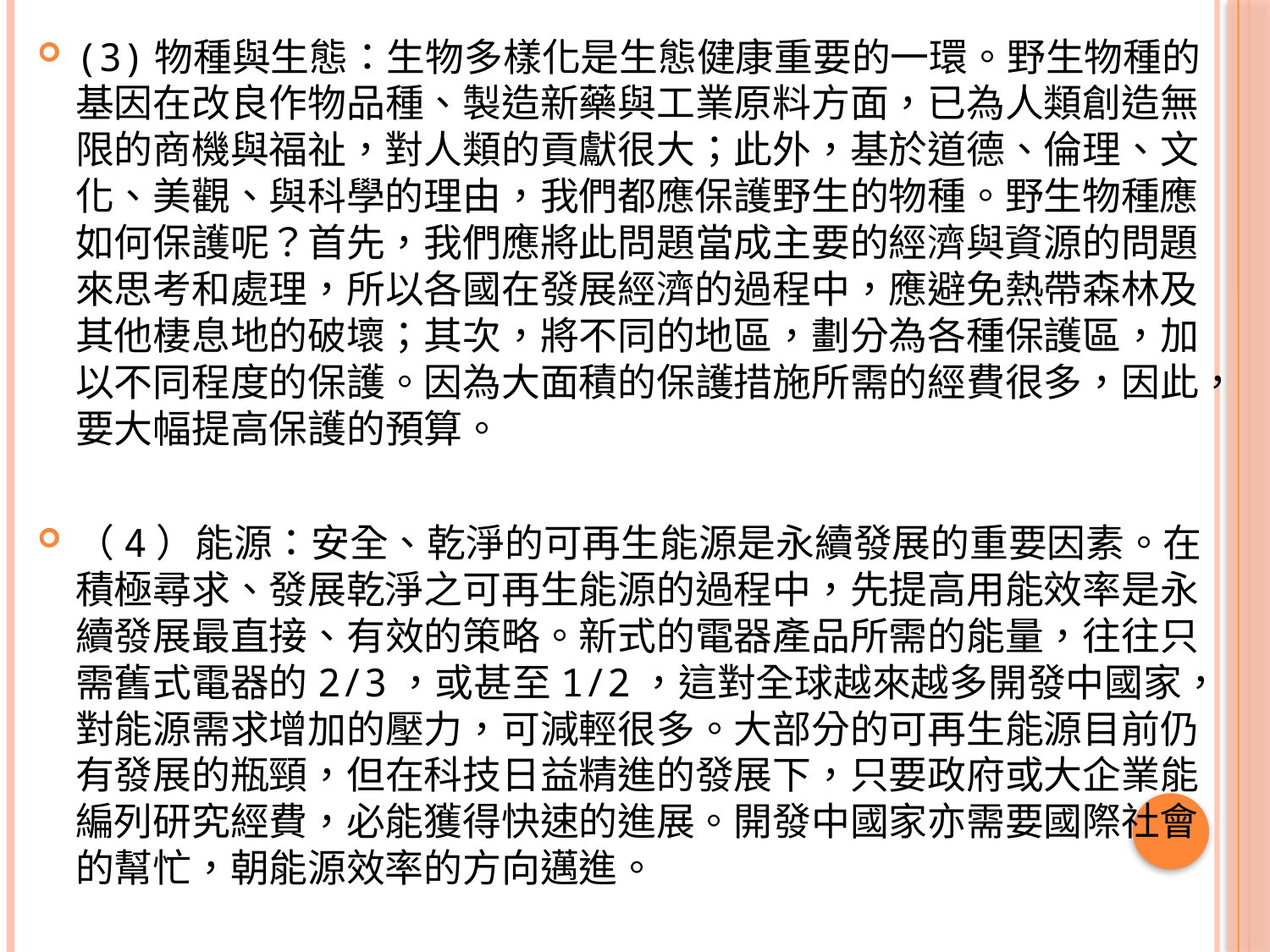

(3)物種與生態：生物多樣化是生態健康重要的一環。野生物種的基因在改良作物品種、製造新藥與工業原料方面，已為人類創造無限的商機與福祉，對人類的貢獻很大；此外，基於道德、倫理、文化、美觀、與科學的理由，我們都應保護野生的物種。野生物種應如何保護呢？首先，我們應將此問題當成主要的經濟與資源的問題來思考和處理，所以各國在發展經濟的過程中，應避免熱帶森林及其他棲息地的破壞；其次，將不同的地區，劃分為各種保護區，加以不同程度的保護。因為大面積的保護措施所需的經費很多，因此，要大幅提高保護的預算。

（4）能源：安全、乾淨的可再生能源是永續發展的重要因素。在積極尋求、發展乾淨之可再生能源的過程中，先提高用能效率是永續發展最直接、有效的策略。新式的電器產品所需的能量，往往只需舊式電器的2/3，或甚至1/2，這對全球越來越多開發中國家，對能源需求增加的壓力，可減輕很多。大部分的可再生能源目前仍有發展的瓶頸，但在科技日益精進的發展下，只要政府或大企業能編列研究經費，必能獲得快速的進展。開發中國家亦需要國際社會的幫忙，朝能源效率的方向邁進。